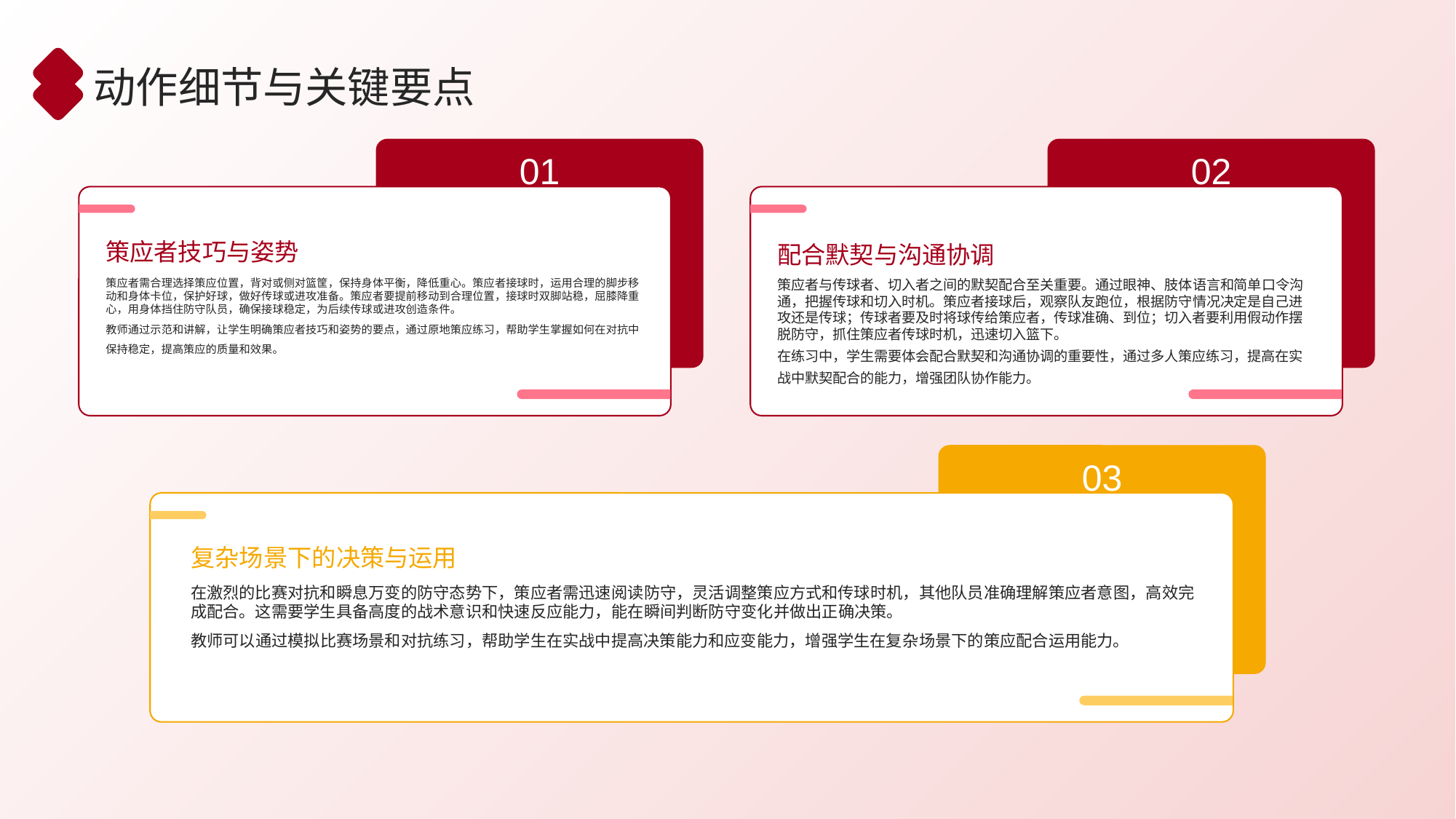

动作细节与关键要点

01
02

策应者技巧与姿势
配合默契与沟通协调
策应者需合理选择策应位置，背对或侧对篮筐，保持身体平衡，降低重心。策应者接球时，运用合理的脚步移动和身体卡位，保护好球，做好传球或进攻准备。策应者要提前移动到合理位置，接球时双脚站稳，屈膝降重心，用身体挡住防守队员，确保接球稳定，为后续传球或进攻创造条件。
教师通过示范和讲解，让学生明确策应者技巧和姿势的要点，通过原地策应练习，帮助学生掌握如何在对抗中保持稳定，提高策应的质量和效果。
策应者与传球者、切入者之间的默契配合至关重要。通过眼神、肢体语言和简单口令沟通，把握传球和切入时机。策应者接球后，观察队友跑位，根据防守情况决定是自己进攻还是传球；传球者要及时将球传给策应者，传球准确、到位；切入者要利用假动作摆脱防守，抓住策应者传球时机，迅速切入篮下。
在练习中，学生需要体会配合默契和沟通协调的重要性，通过多人策应练习，提高在实战中默契配合的能力，增强团队协作能力。

03

复杂场景下的决策与运用
在激烈的比赛对抗和瞬息万变的防守态势下，策应者需迅速阅读防守，灵活调整策应方式和传球时机，其他队员准确理解策应者意图，高效完成配合。这需要学生具备高度的战术意识和快速反应能力，能在瞬间判断防守变化并做出正确决策。
教师可以通过模拟比赛场景和对抗练习，帮助学生在实战中提高决策能力和应变能力，增强学生在复杂场景下的策应配合运用能力。